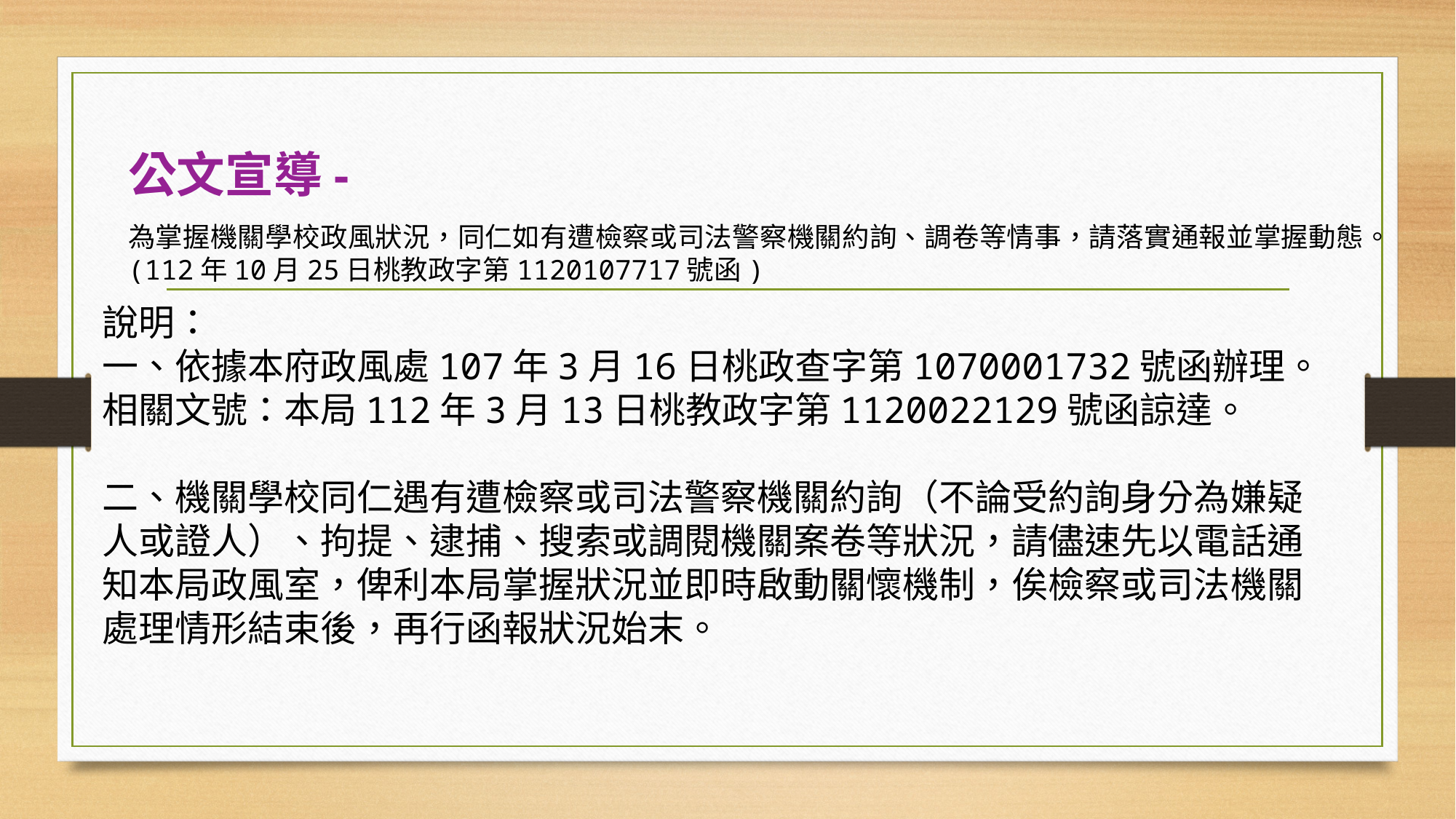

為掌握機關學校政風狀況，同仁如有遭檢察或司法警察機關約詢、調卷等情事，請落實通報並掌握動態。(112年10月25日桃教政字第1120107717號函)
公文宣導-
說明：
一、依據本府政風處107年3月16日桃政查字第1070001732號函辦理。相關文號：本局112年3月13日桃教政字第1120022129號函諒達。

二、機關學校同仁遇有遭檢察或司法警察機關約詢（不論受約詢身分為嫌疑人或證人）、拘提、逮捕、搜索或調閱機關案卷等狀況，請儘速先以電話通知本局政風室，俾利本局掌握狀況並即時啟動關懷機制，俟檢察或司法機關處理情形結束後，再行函報狀況始末。